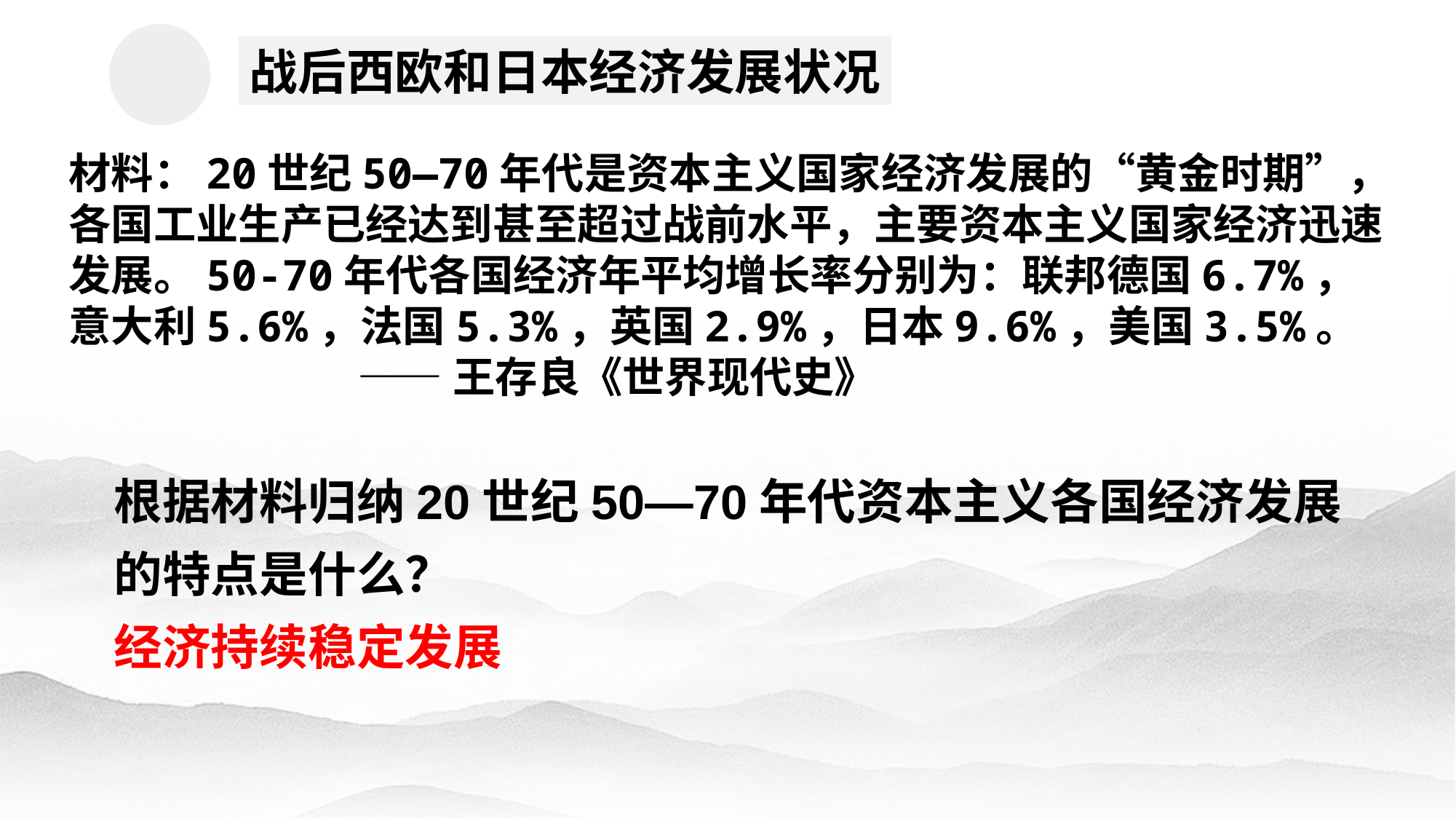

战后西欧和日本经济发展状况
材料：20世纪50—70年代是资本主义国家经济发展的“黄金时期”，各国工业生产已经达到甚至超过战前水平，主要资本主义国家经济迅速发展。50-70年代各国经济年平均增长率分别为：联邦德国6.7%，意大利5.6%，法国5.3%，英国2.9%，日本9.6%，美国3.5%。
                              ——王存良《世界现代史》
根据材料归纳20世纪50—70年代资本主义各国经济发展的特点是什么？
经济持续稳定发展